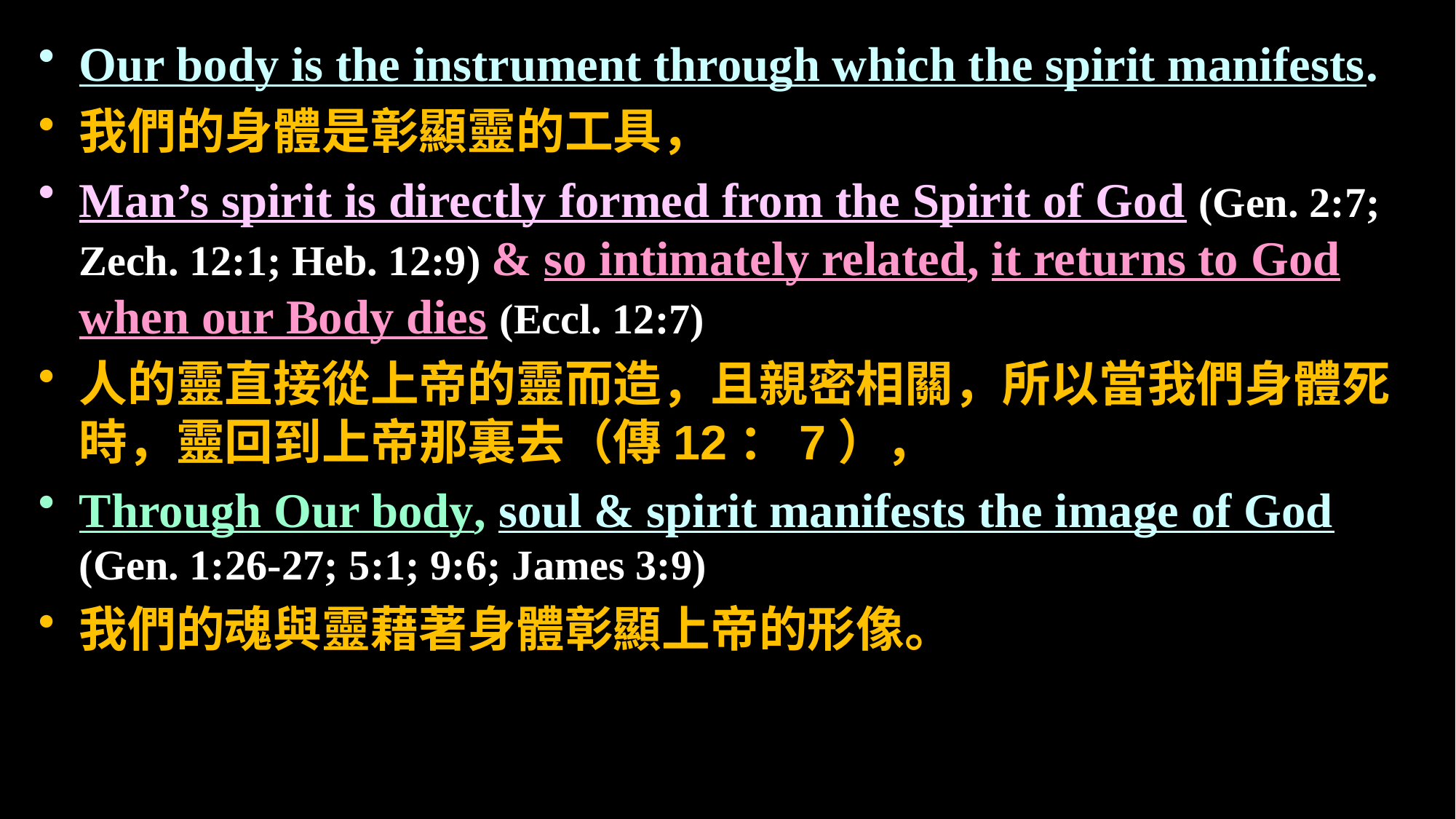

Our body is the instrument through which the spirit manifests.
我們的身體是彰顯靈的工具，
Man’s spirit is directly formed from the Spirit of God (Gen. 2:7; Zech. 12:1; Heb. 12:9) & so intimately related, it returns to God when our Body dies (Eccl. 12:7)
人的靈直接從上帝的靈而造，且親密相關，所以當我們身體死時，靈回到上帝那裏去（傳12：7），
Through Our body, soul & spirit manifests the image of God (Gen. 1:26-27; 5:1; 9:6; James 3:9)
我們的魂與靈藉著身體彰顯上帝的形像。